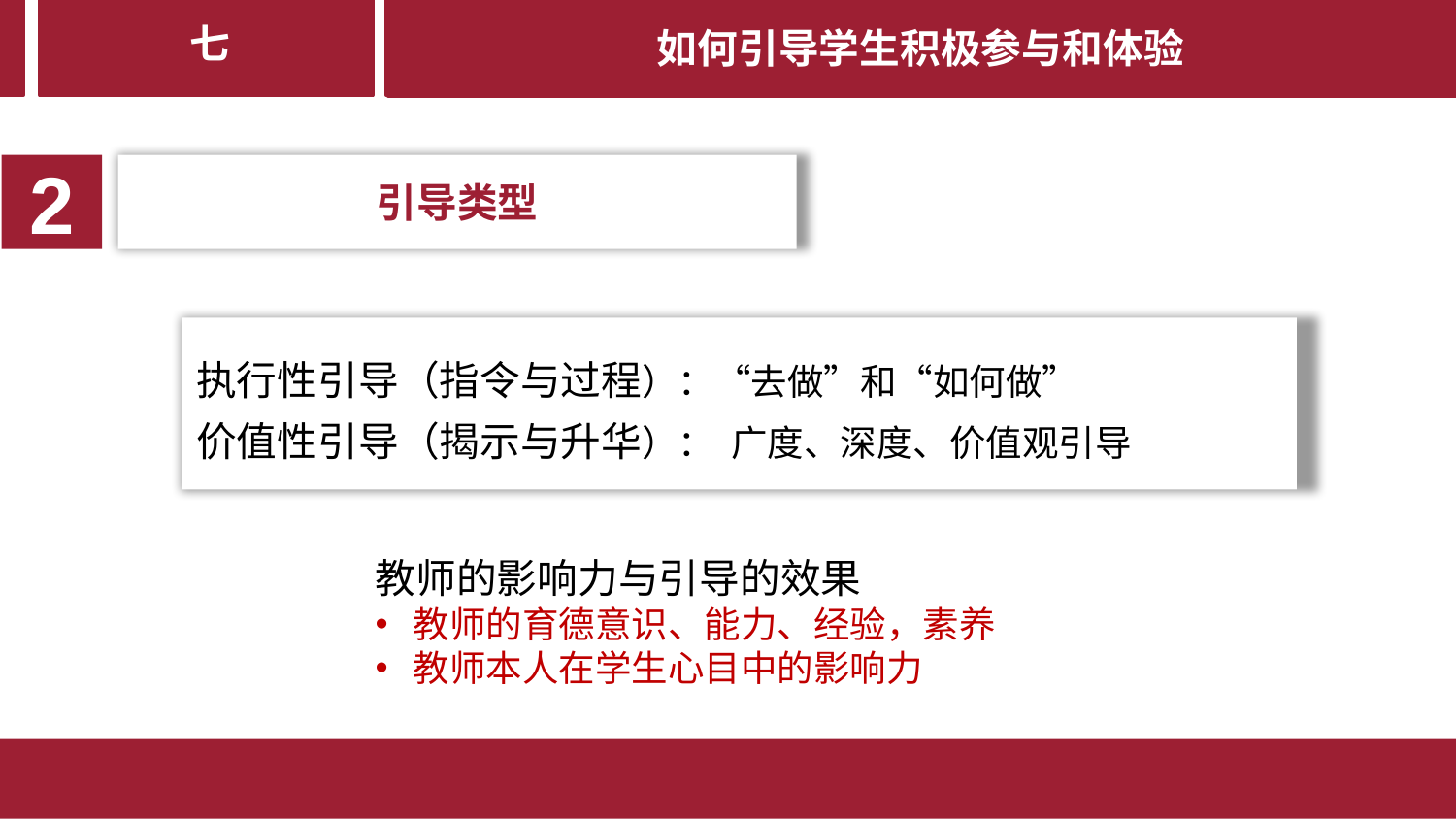

如何引导学生积极参与和体验
第四部分
七
2
引导类型
执行性引导（指令与过程）：“去做”和“如何做”
价值性引导（揭示与升华）：  广度、深度、价值观引导
教师的影响力与引导的效果
  教师的育德意识、能力、经验，素养
  教师本人在学生心目中的影响力